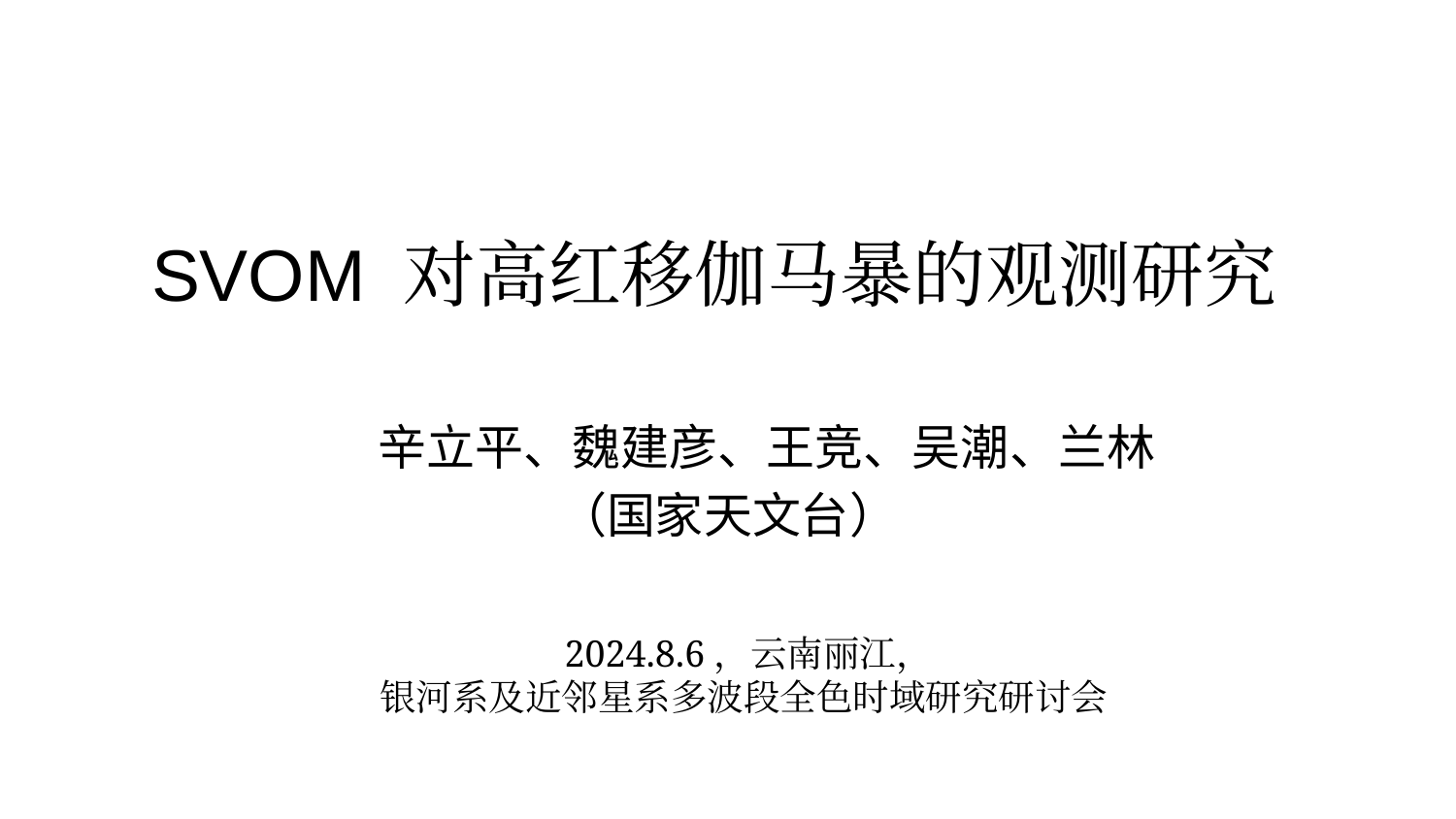

# SVOM 对高红移伽马暴的观测研究
      辛立平、魏建彦、王竞、吴潮、兰林
（国家天文台）

2024.8.6，云南丽江，
银河系及近邻星系多波段全色时域研究研讨会